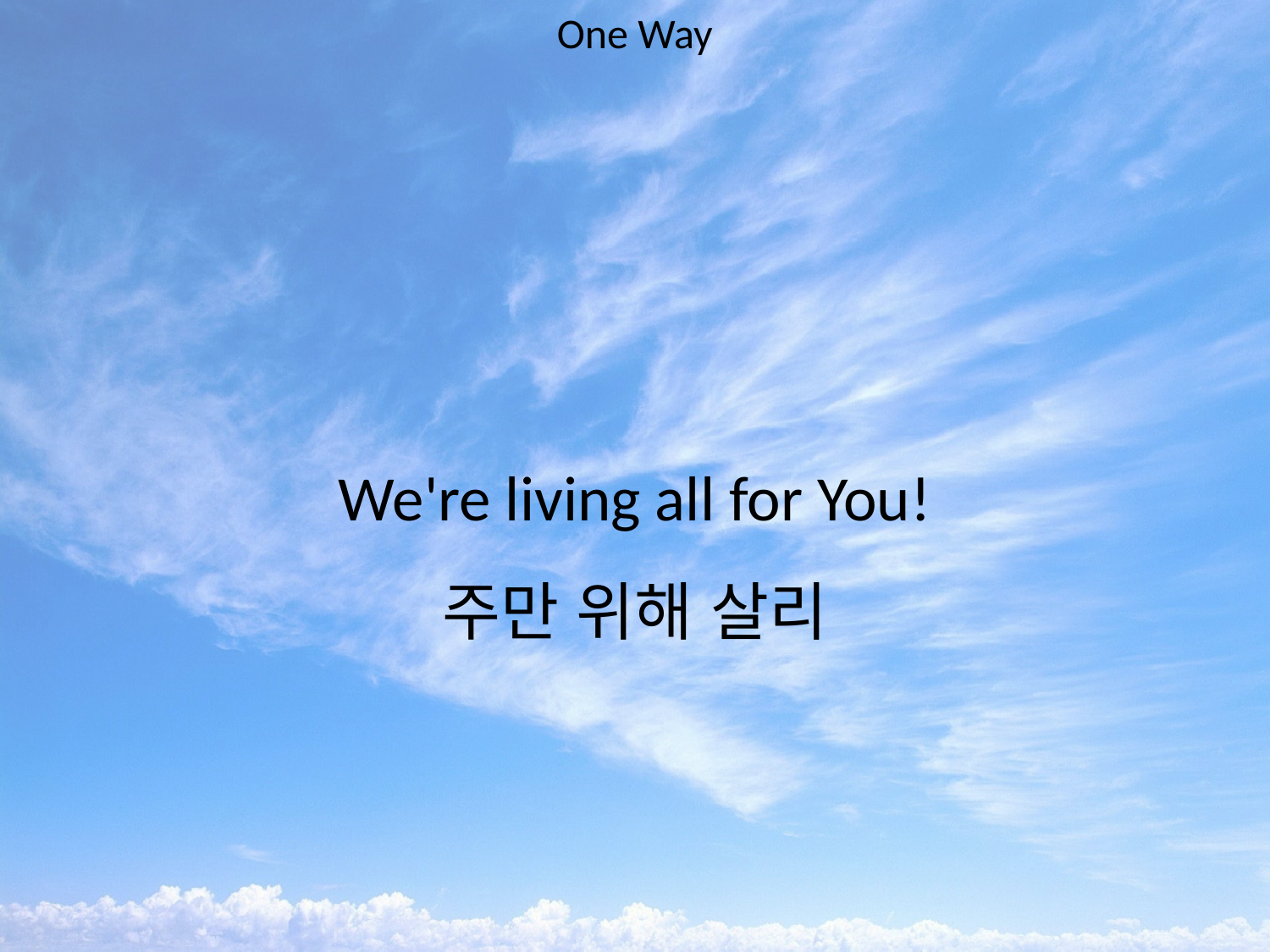

One Way
#
We're living all for You!
주만 위해 살리